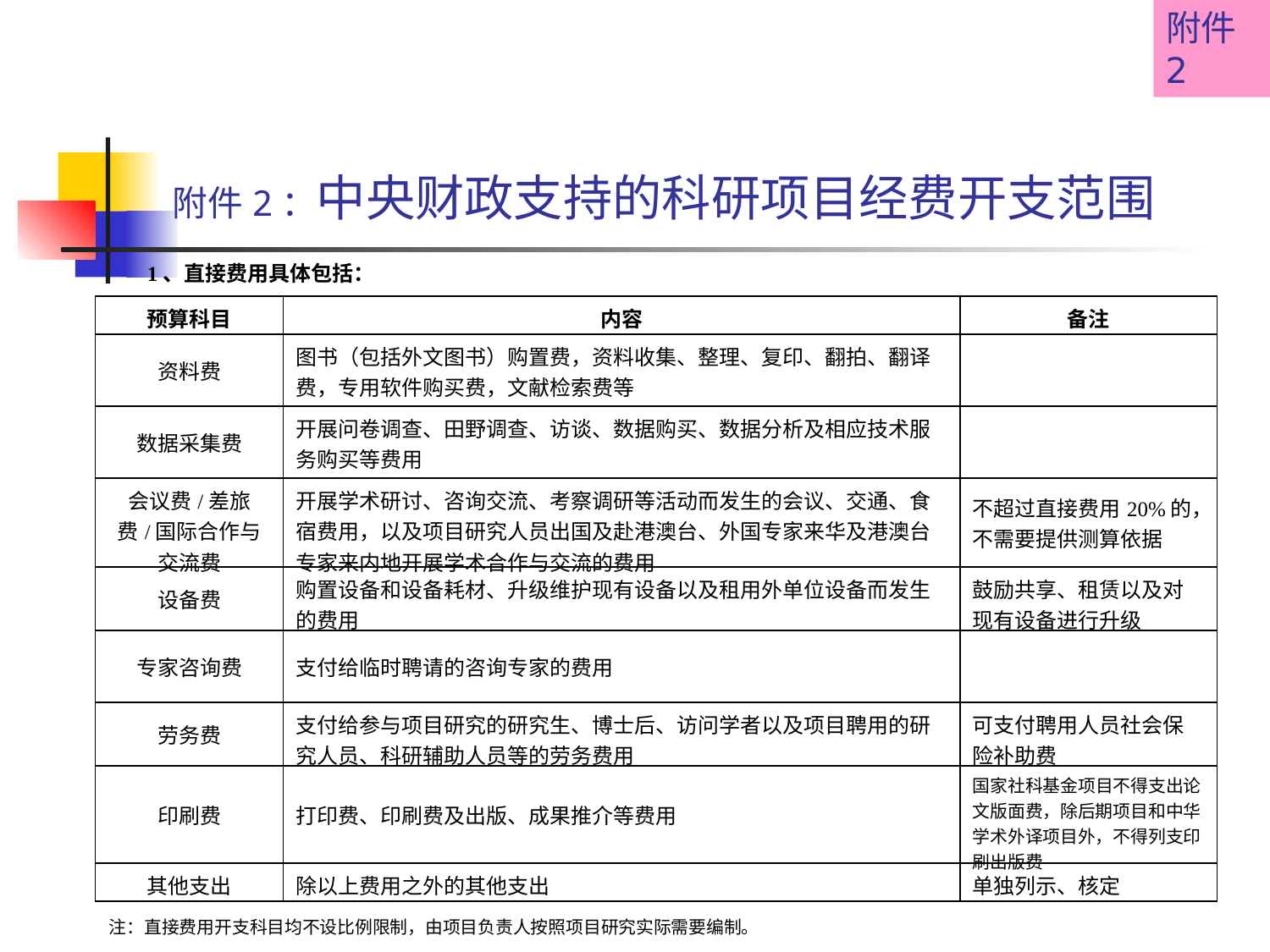

附件2
# 附件2：中央财政支持的科研项目经费开支范围
1、直接费用具体包括：
| 预算科目 | 内容 | 备注 |
| --- | --- | --- |
| 资料费 | 图书（包括外文图书）购置费，资料收集、整理、复印、翻拍、翻译费，专用软件购买费，文献检索费等 |  |
| 数据采集费 | 开展问卷调查、田野调查、访谈、数据购买、数据分析及相应技术服务购买等费用 |  |
| 会议费/差旅费/国际合作与交流费 | 开展学术研讨、咨询交流、考察调研等活动而发生的会议、交通、食宿费用，以及项目研究人员出国及赴港澳台、外国专家来华及港澳台专家来内地开展学术合作与交流的费用 | 不超过直接费用20%的，不需要提供测算依据 |
| 设备费 | 购置设备和设备耗材、升级维护现有设备以及租用外单位设备而发生的费用 | 鼓励共享、租赁以及对现有设备进行升级 |
| 专家咨询费 | 支付给临时聘请的咨询专家的费用 |  |
| 劳务费 | 支付给参与项目研究的研究生、博士后、访问学者以及项目聘用的研究人员、科研辅助人员等的劳务费用 | 可支付聘用人员社会保险补助费 |
| 印刷费 | 打印费、印刷费及出版、成果推介等费用 | 国家社科基金项目不得支出论文版面费，除后期项目和中华学术外译项目外，不得列支印刷出版费 |
| 其他支出 | 除以上费用之外的其他支出 | 单独列示、核定 |
注：直接费用开支科目均不设比例限制，由项目负责人按照项目研究实际需要编制。